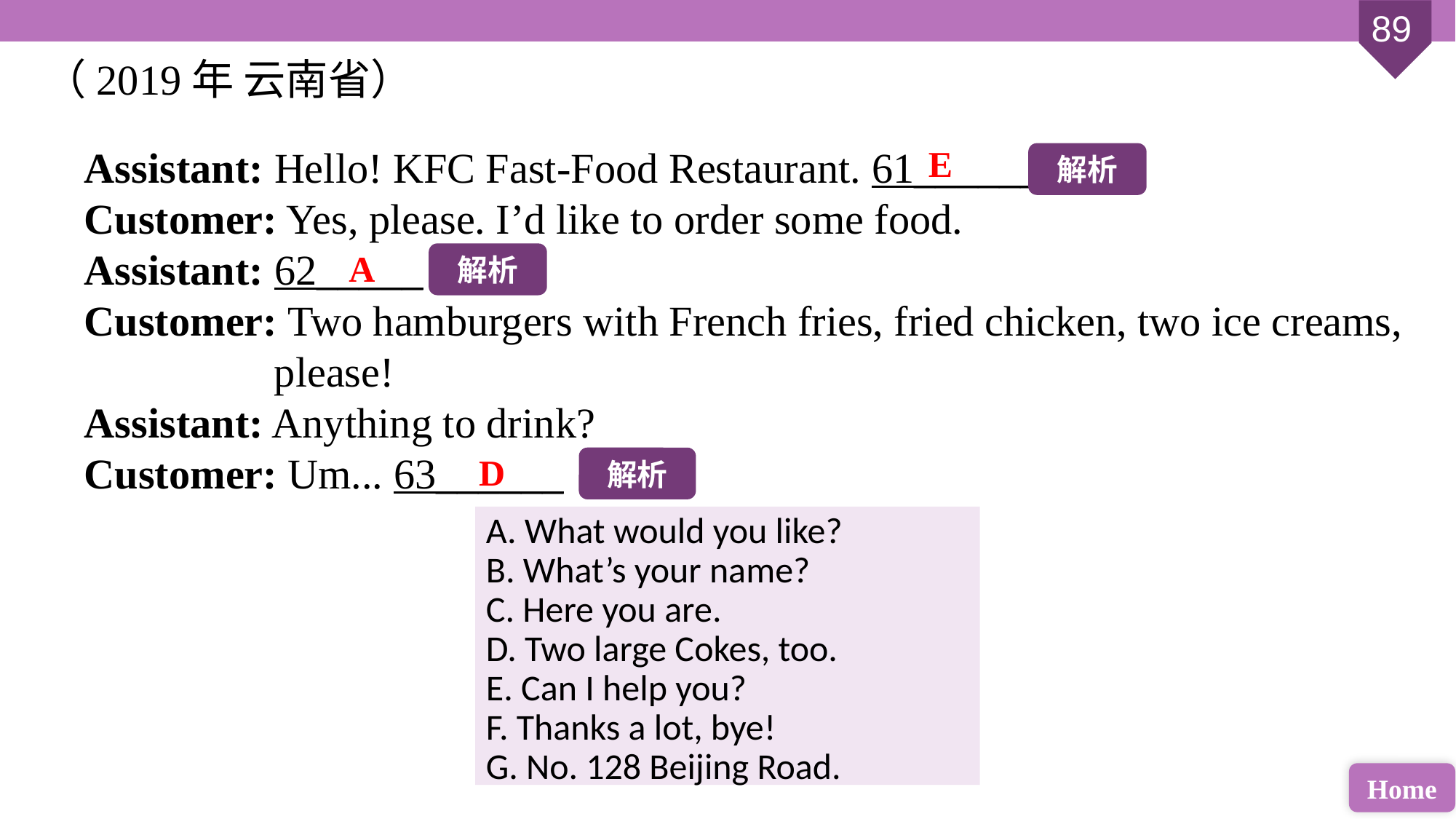

（2019年 云南省）
Assistant: Hello! KFC Fast-Food Restaurant. 61______
Customer: Yes, please. I’d like to order some food.
Assistant: 62_____
Customer: Two hamburgers with French fries, fried chicken, two ice creams,
                  please!
Assistant: Anything to drink?
Customer: Um... 63______
E
解析
A
解析
D
解析
A. What would you like?
B. What’s your name?
C. Here you are.
D. Two large Cokes, too.
E. Can I help you?
F. Thanks a lot, bye!
G. No. 128 Beijing Road.